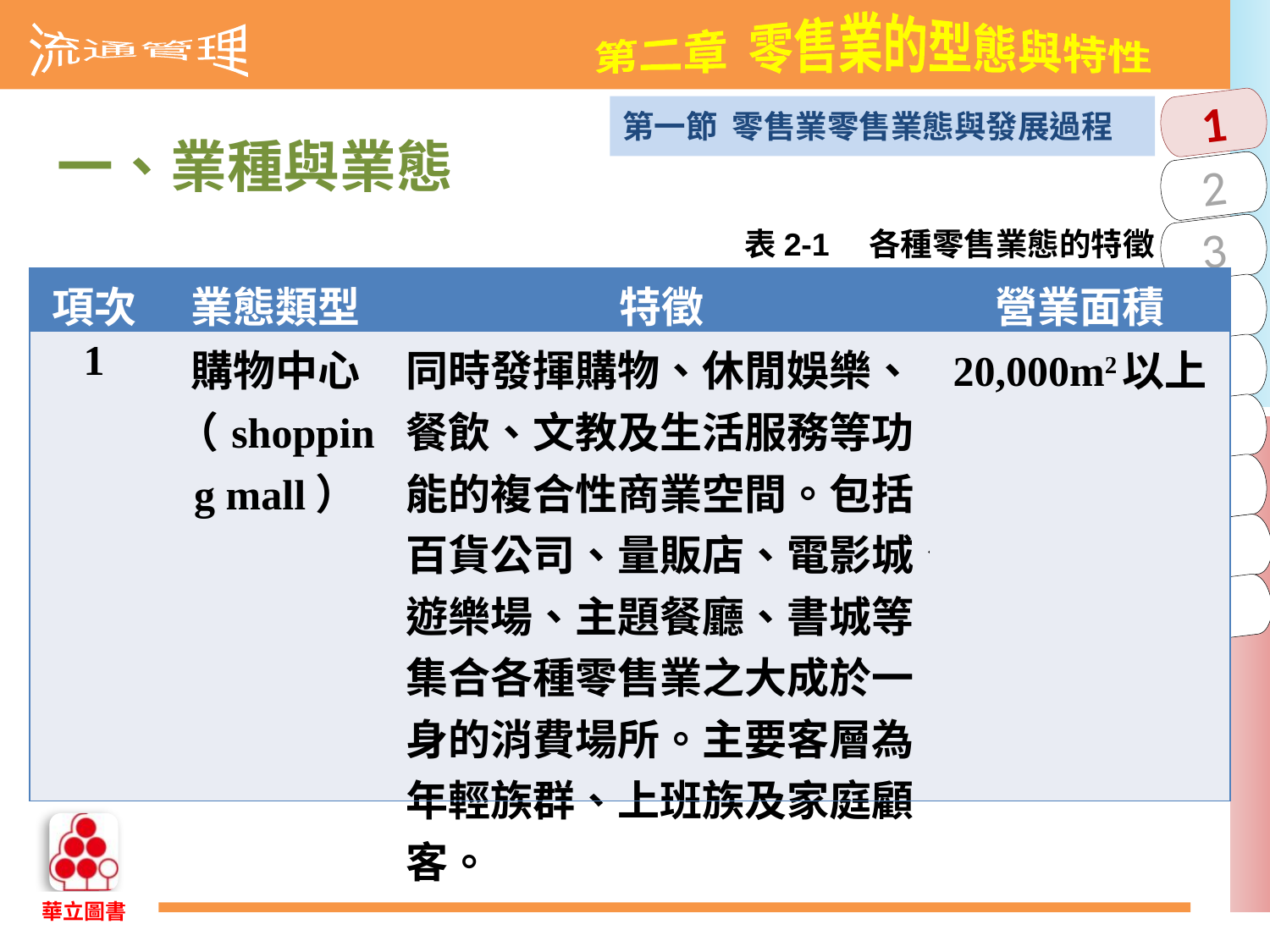

第一節  零售業零售業態與發展過程
一、業種與業態

表2-1　各種零售業態的特徵
| 項次 | 業態類型 | 特徵 | 營業面積 |
| --- | --- | --- | --- |
| 1 | 購物中心 （shopping mall） | 同時發揮購物、休閒娛樂、餐飲、文教及生活服務等功能的複合性商業空間。包括百貨公司、量販店、電影城、遊樂場、主題餐廳、書城等集合各種零售業之大成於一身的消費場所。主要客層為年輕族群、上班族及家庭顧客。 | 20,000m2以上 |